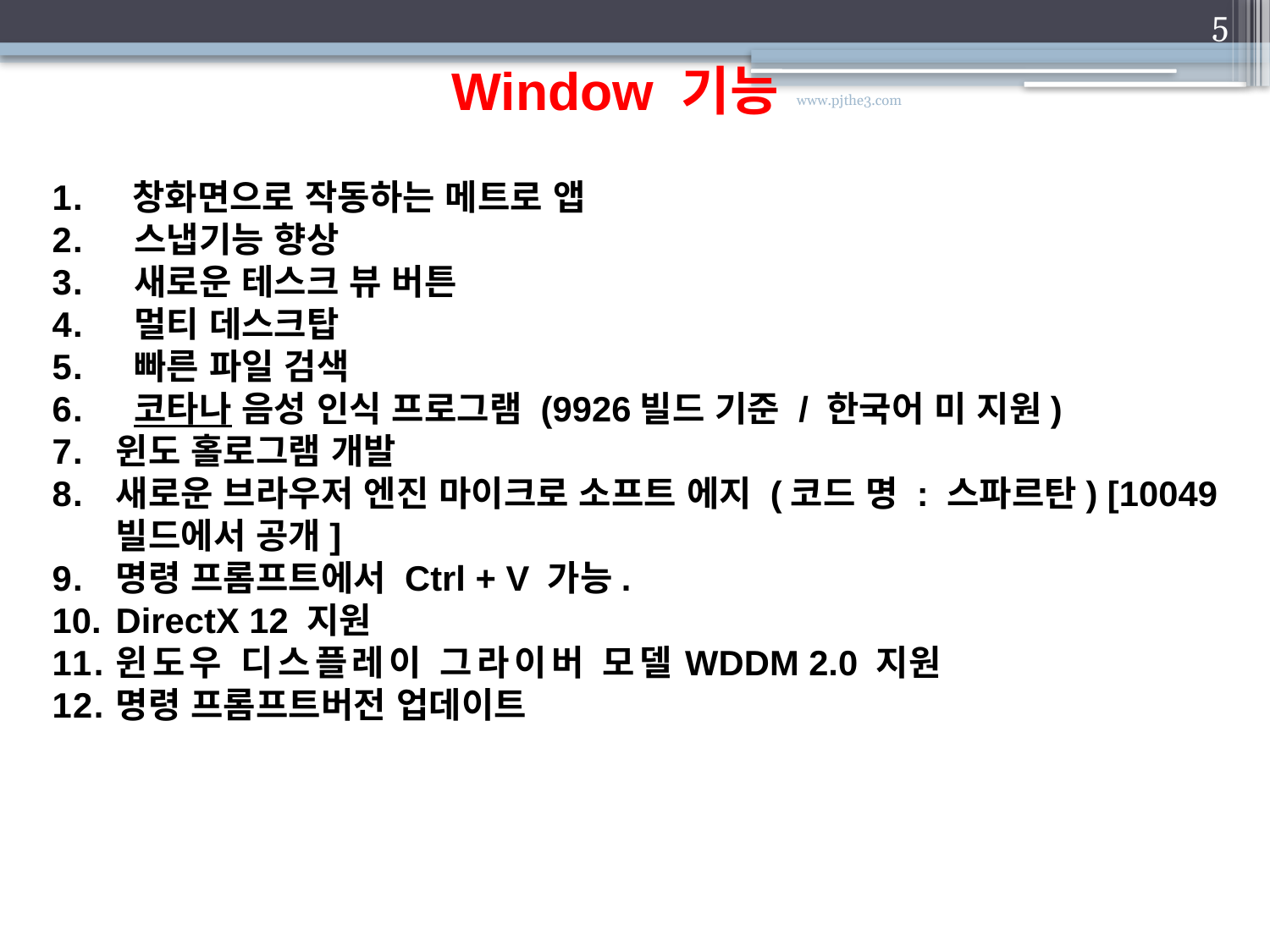

5
Window 기능
www.pjthe3.com
 창화면으로 작동하는 메트로 앱
 스냅기능 향상
 새로운 테스크 뷰 버튼
 멀티 데스크탑
 빠른 파일 검색
 코타나 음성 인식 프로그램 (9926빌드 기준 / 한국어 미 지원)
윈도 홀로그램 개발
새로운 브라우저 엔진 마이크로 소프트 에지 (코드 명 : 스파르탄) [10049빌드에서 공개]
명령 프롬프트에서 Ctrl + V 가능.
DirectX 12 지원
윈도우 디스플레이 그라이버 모델WDDM 2.0 지원
명령 프롬프트버전 업데이트